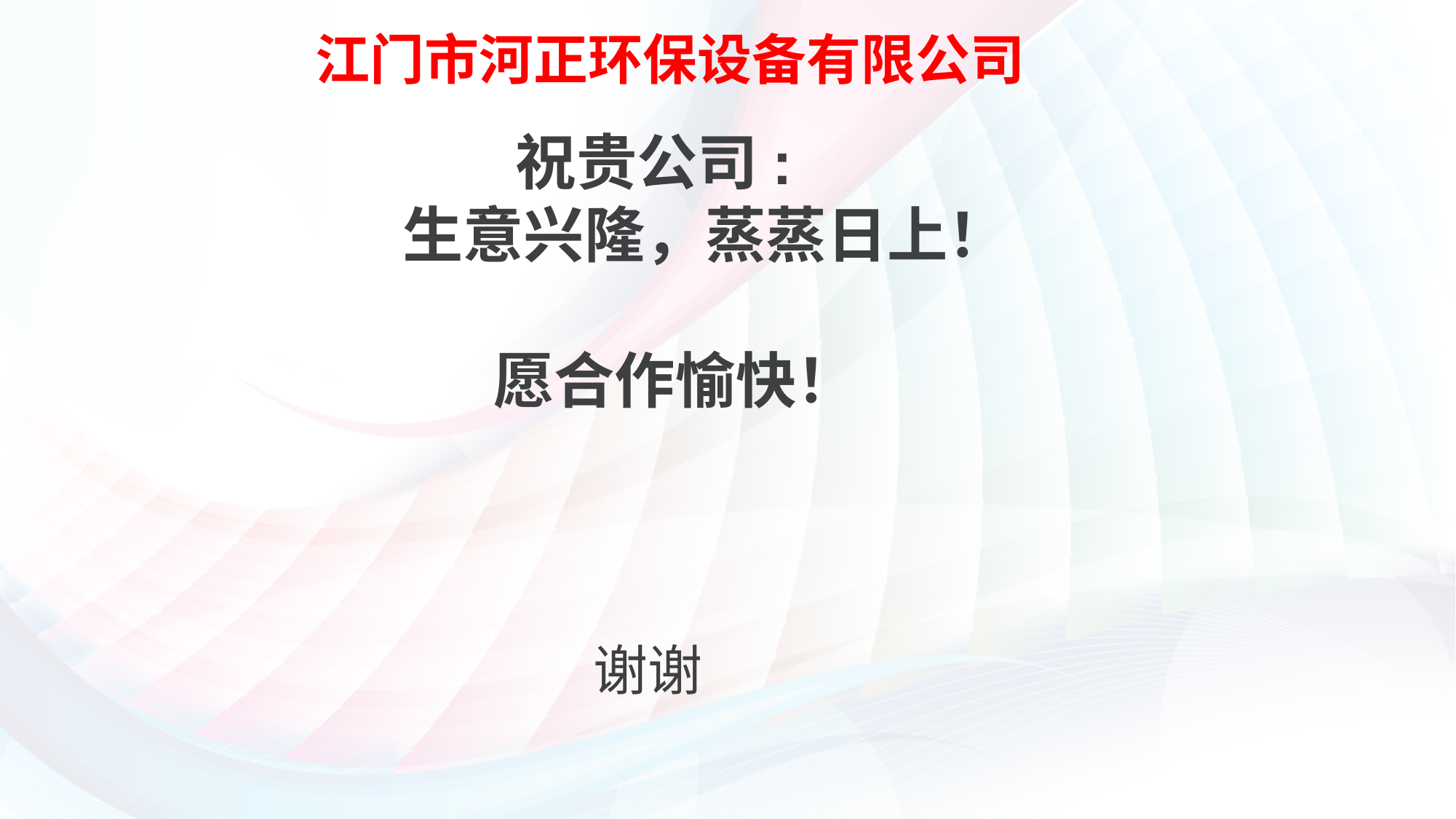

江门市河正环保设备有限公司
祝贵公司:
  生意兴隆，蒸蒸日上！

  愿合作愉快！
谢谢